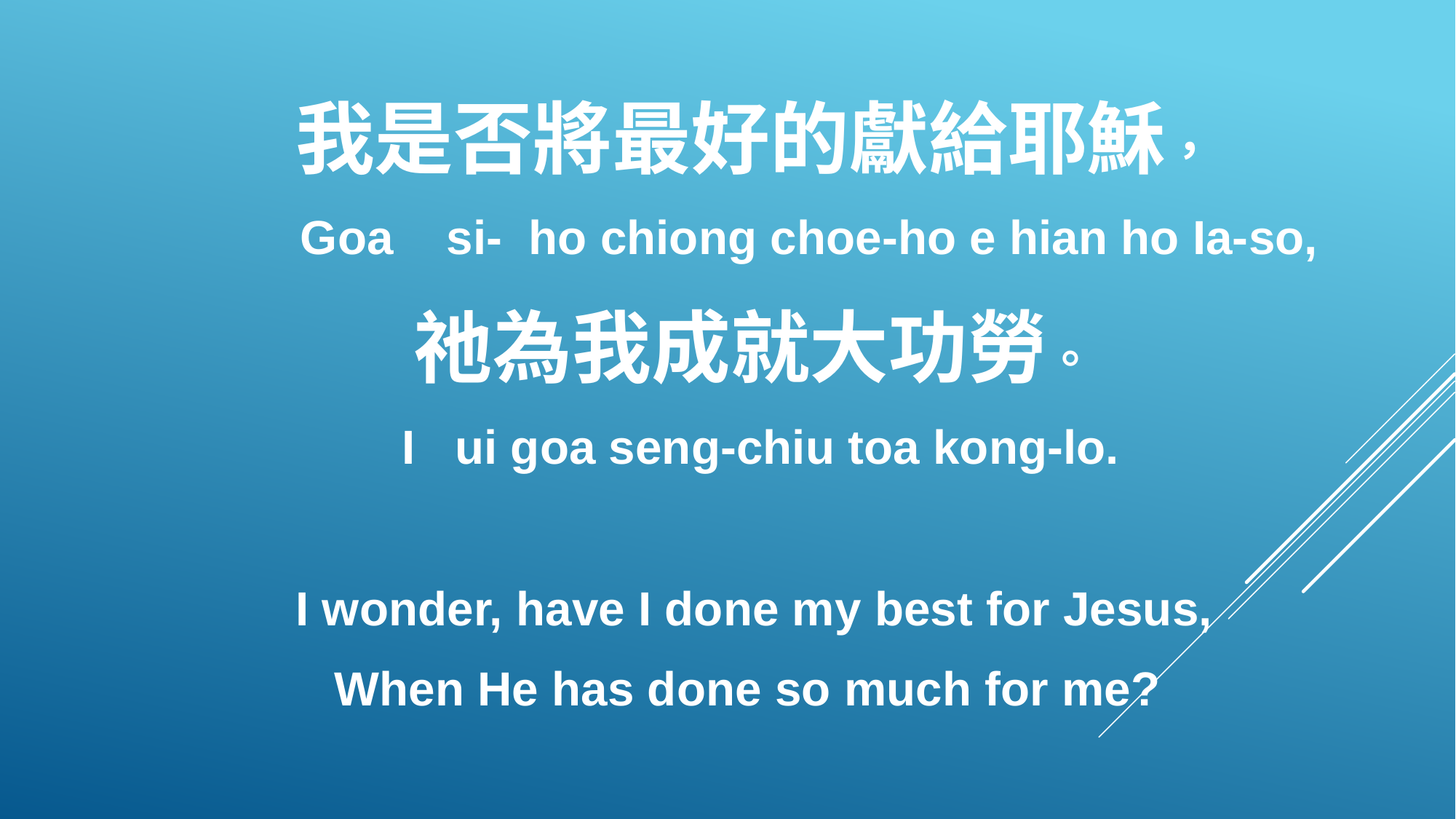

我是否將最好的獻給耶穌，
         Goa    si-  ho chiong choe-ho e hian ho Ia-so,
祂為我成就大功勞。
 I   ui goa seng-chiu toa kong-lo.

I wonder, have I done my best for Jesus,
When He has done so much for me?